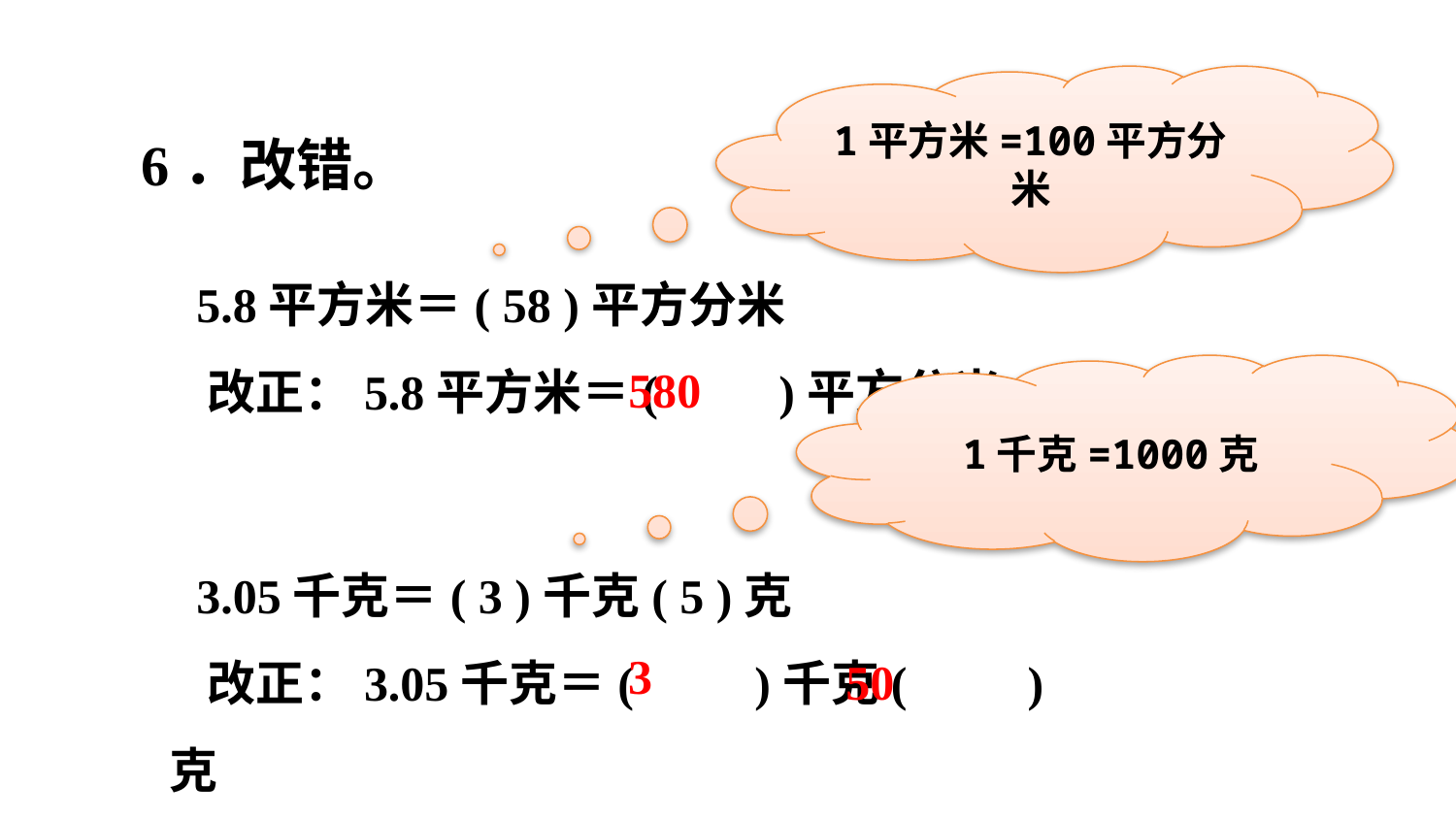

1平方米=100平方分米
6．改错。
 5.8平方米＝( 58 )平方分米
 改正：5.8平方米＝(　　)平方分米

 3.05千克＝( 3 )千克( 5 )克
 改正：3.05千克＝(　　)千克(　　)克
580
1千克=1000克
50
3